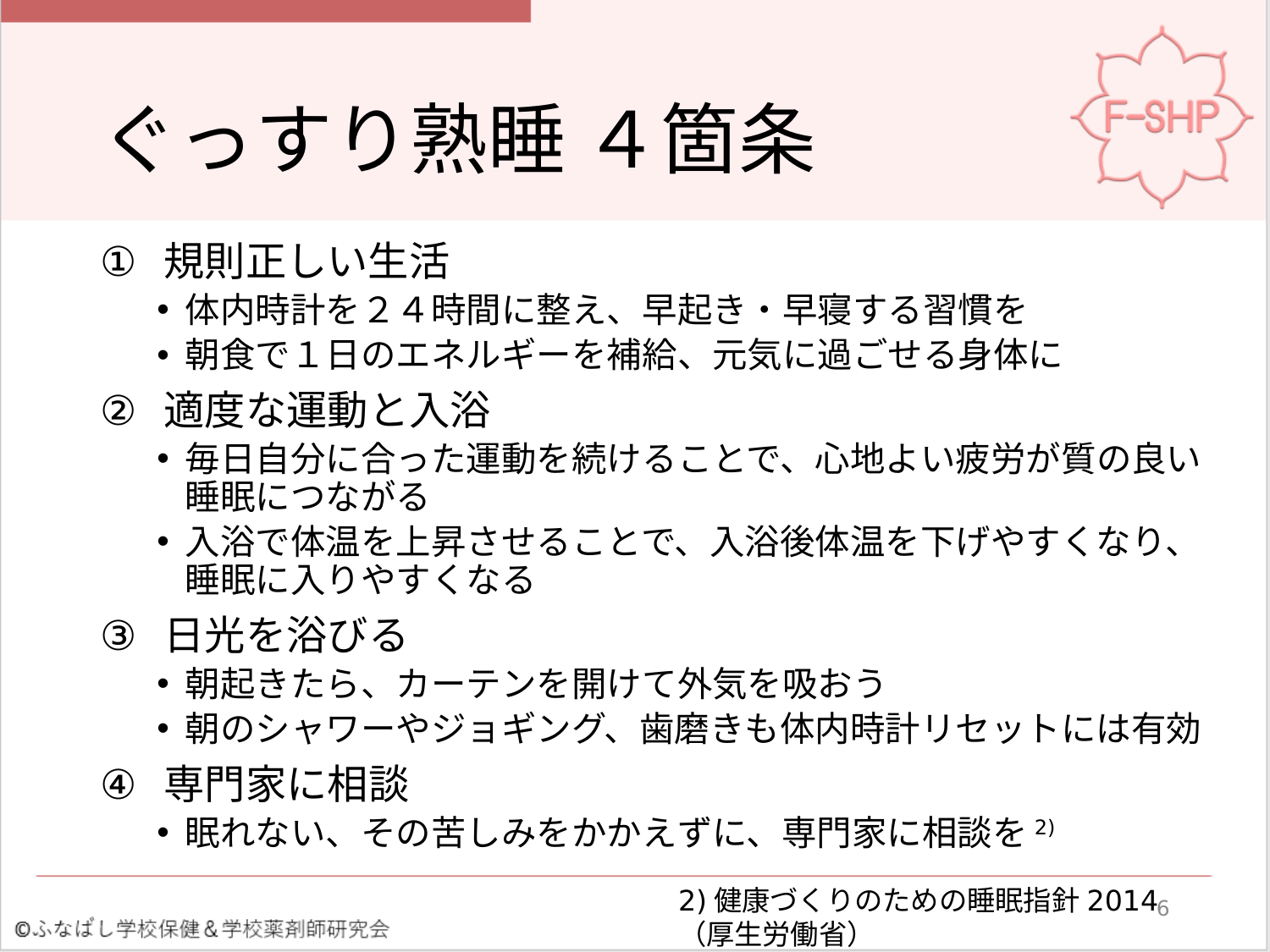

# ぐっすり熟睡 ４箇条
規則正しい生活
体内時計を２４時間に整え、早起き・早寝する習慣を
朝食で１日のエネルギーを補給、元気に過ごせる身体に
適度な運動と入浴
毎日自分に合った運動を続けることで、心地よい疲労が質の良い睡眠につながる
入浴で体温を上昇させることで、入浴後体温を下げやすくなり、睡眠に入りやすくなる
日光を浴びる
朝起きたら、カーテンを開けて外気を吸おう
朝のシャワーやジョギング、歯磨きも体内時計リセットには有効
専門家に相談
眠れない、その苦しみをかかえずに、専門家に相談を2)

2)健康づくりのための睡眠指針2014
（厚生労働省）
6